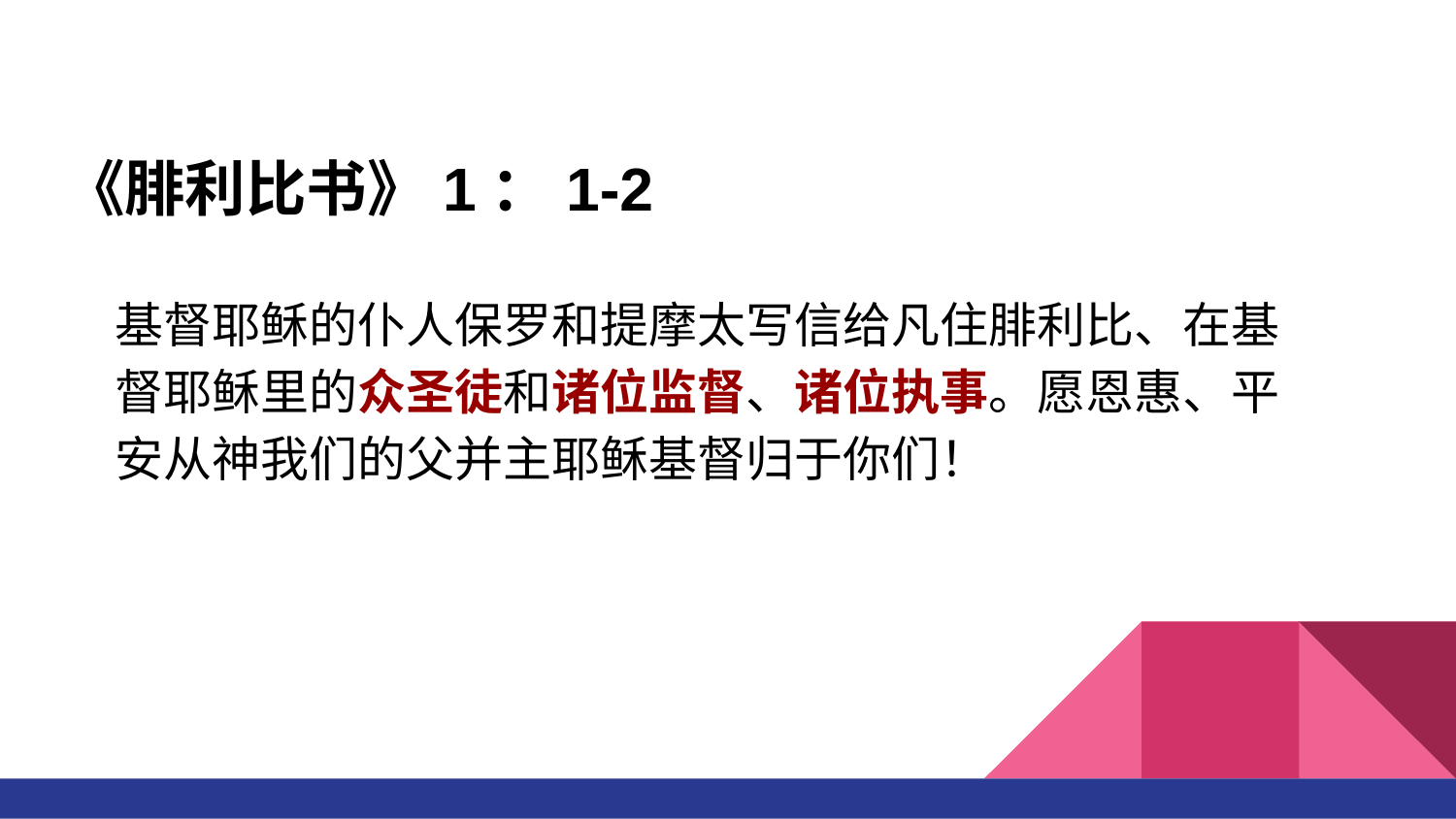

# 《腓利比书》1：1-2

基督耶稣的仆人保罗和提摩太写信给凡住腓利比、在基督耶稣里的众圣徒和诸位监督、诸位执事。愿恩惠、平安从神我们的父并主耶稣基督归于你们！